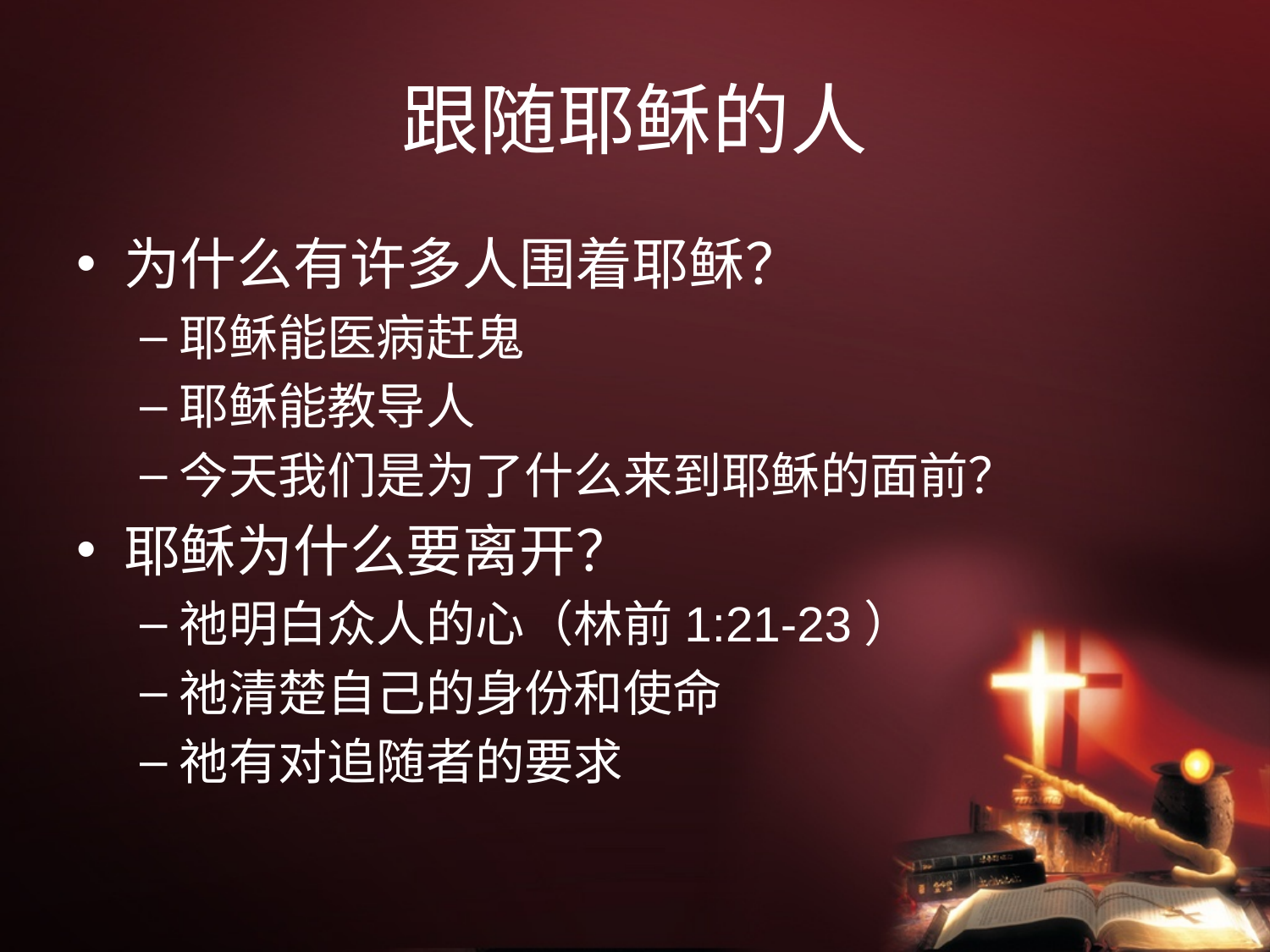

# 跟随耶稣的人
为什么有许多人围着耶稣？
耶稣能医病赶鬼
耶稣能教导人
今天我们是为了什么来到耶稣的面前？
耶稣为什么要离开？
祂明白众人的心（林前1:21-23）
祂清楚自己的身份和使命
祂有对追随者的要求